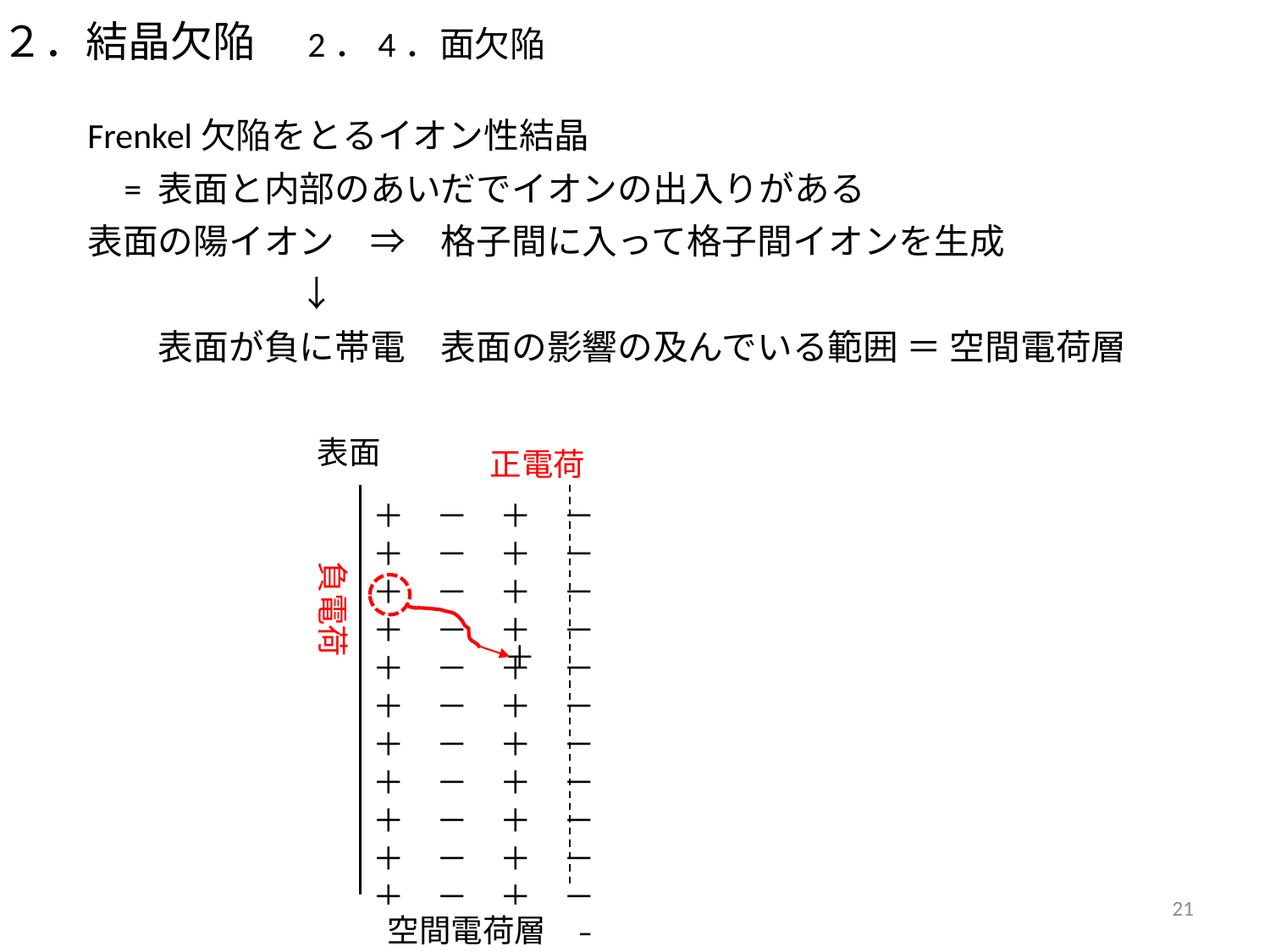

２．結晶欠陥　2．4．面欠陥
Frenkel欠陥をとるイオン性結晶
= 表面と内部のあいだでイオンの出入りがある
表面の陽イオン　⇒　格子間に入って格子間イオンを生成
　　　　　　↓
　　表面が負に帯電　表面の影響の及んでいる範囲 ＝ 空間電荷層

表面
正電荷
＋　－　＋　－　＋　－　＋　－　＋　－　＋　－　＋　－　＋　－　＋　－　＋　－　＋　－　＋　－　＋　－　＋　－　＋　－　＋　－　＋　－　＋　－　＋　－　＋　－　＋　－　＋　－　＋　－　＋　－　＋　－
負電荷

＋
21
空間電荷層